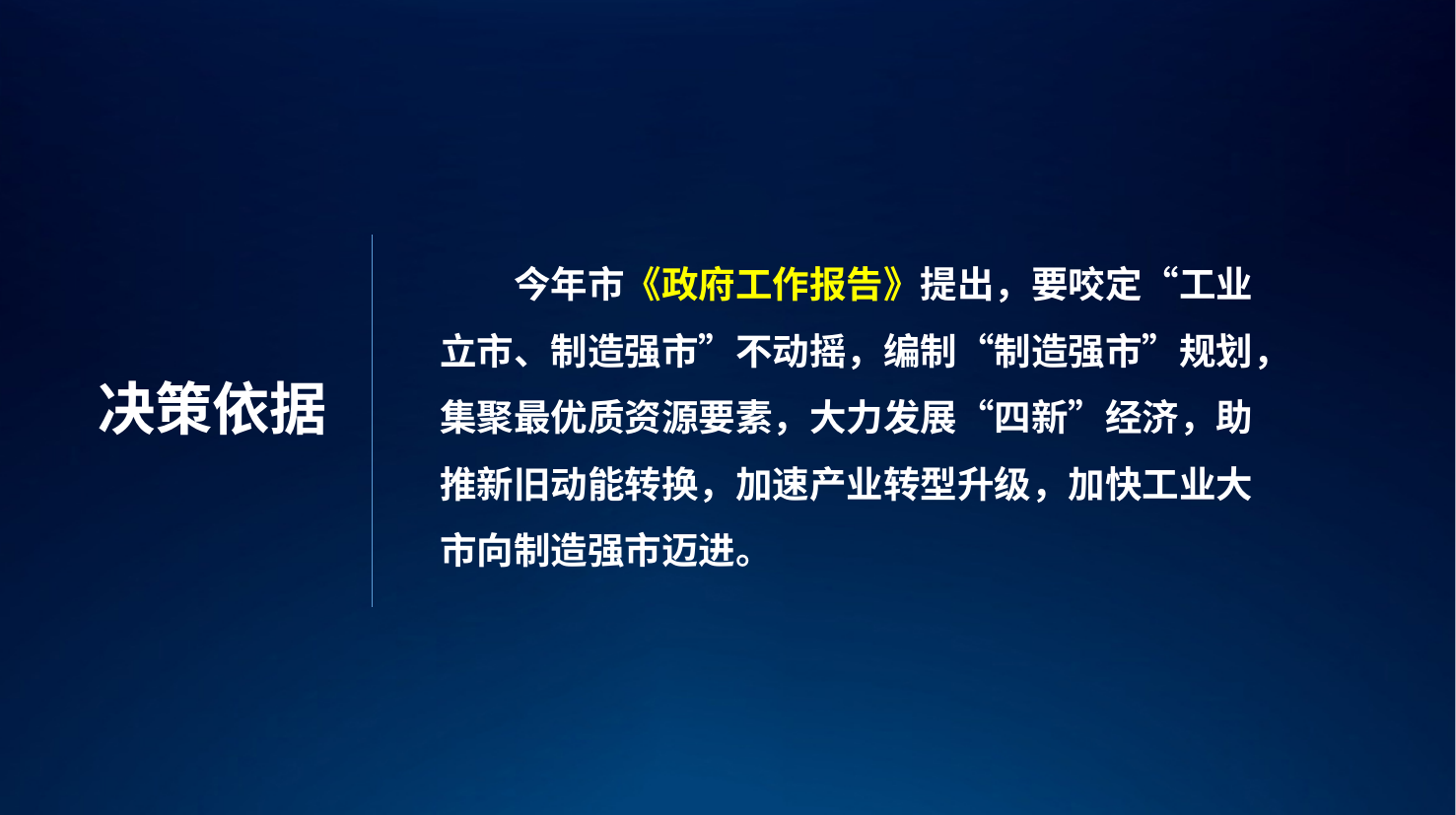

今年市《政府工作报告》提出，要咬定“工业立市、制造强市”不动摇，编制“制造强市”规划，集聚最优质资源要素，大力发展“四新”经济，助推新旧动能转换，加速产业转型升级，加快工业大市向制造强市迈进。
决策依据